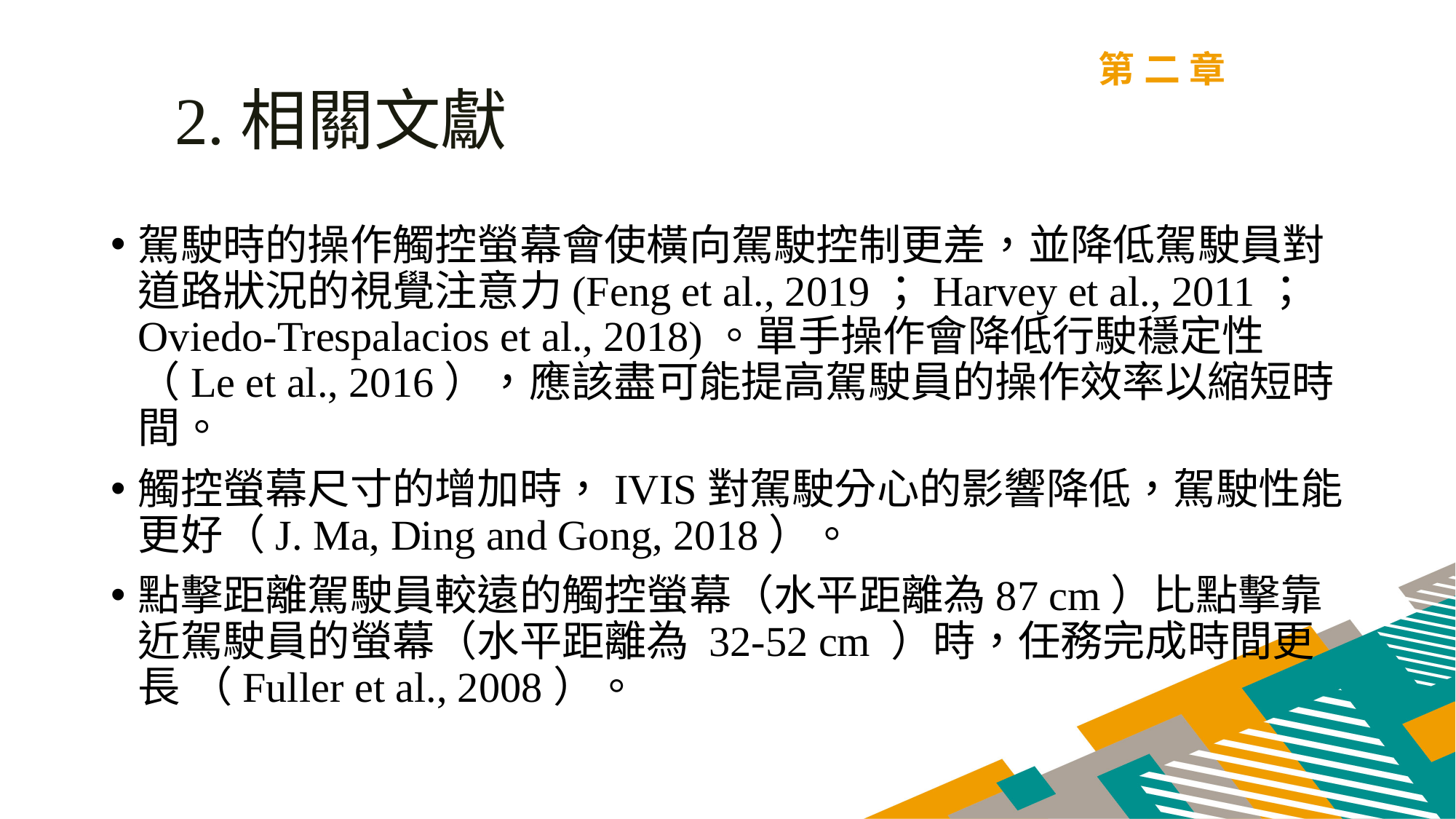

第二章
2.相關文獻
駕駛時的操作觸控螢幕會使橫向駕駛控制更差，並降低駕駛員對道路狀況的視覺注意力(Feng et al., 2019；Harvey et al., 2011；Oviedo-Trespalacios et al., 2018)。單手操作會降低行駛穩定性（Le et al., 2016），應該盡可能提高駕駛員的操作效率以縮短時間。
觸控螢幕尺寸的增加時，IVIS對駕駛分心的影響降低，駕駛性能更好（J. Ma, Ding and Gong, 2018）。
點擊距離駕駛員較遠的觸控螢幕（水平距離為87 cm）比點擊靠近駕駛員的螢幕（水平距離為 32-52 cm ）時，任務完成時間更長 （Fuller et al., 2008）。